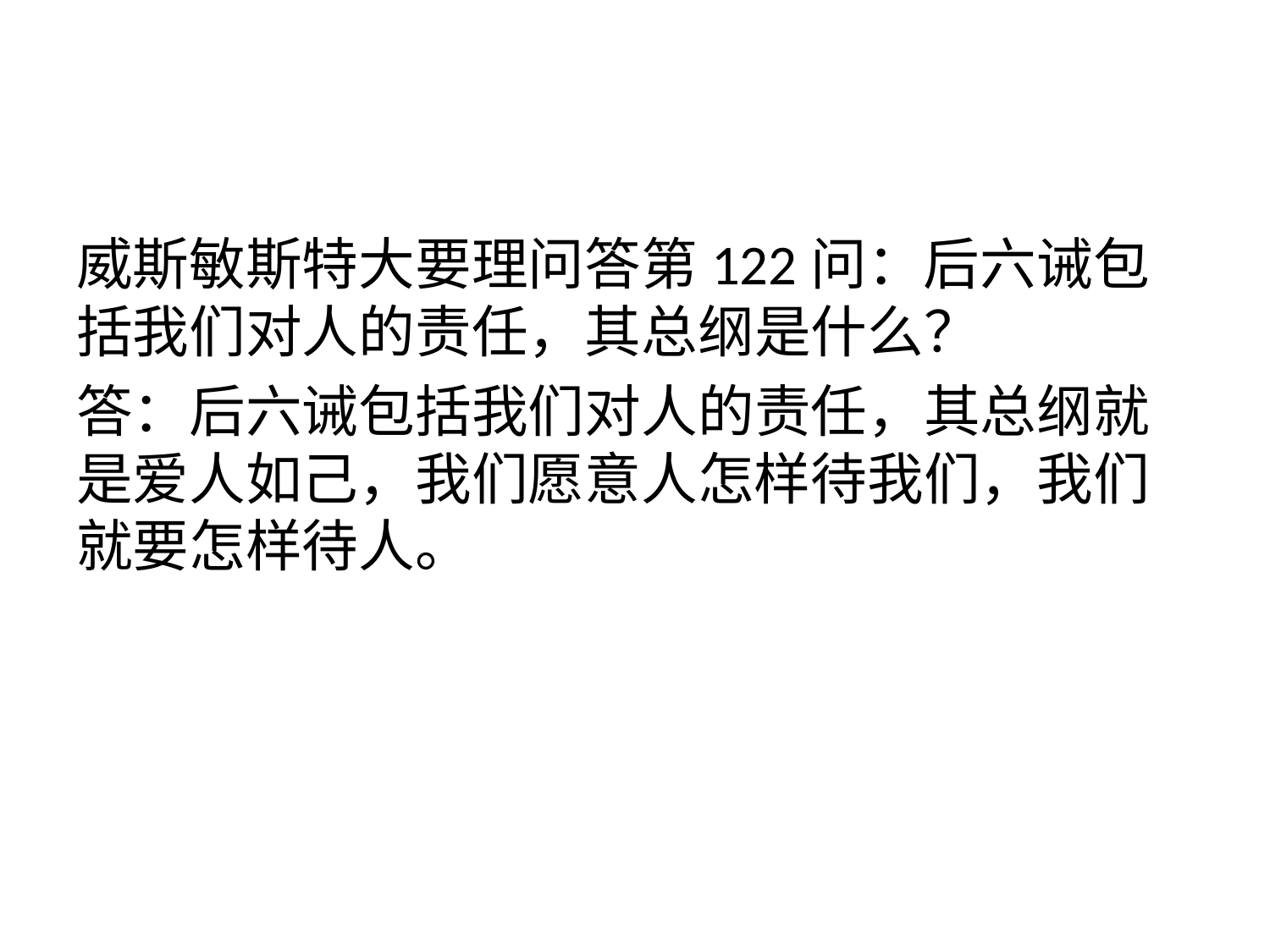

#
威斯敏斯特大要理问答第122问：后六诫包括我们对人的责任，其总纲是什么？
答：后六诫包括我们对人的责任，其总纲就是爱人如己，我们愿意人怎样待我们，我们就要怎样待人。